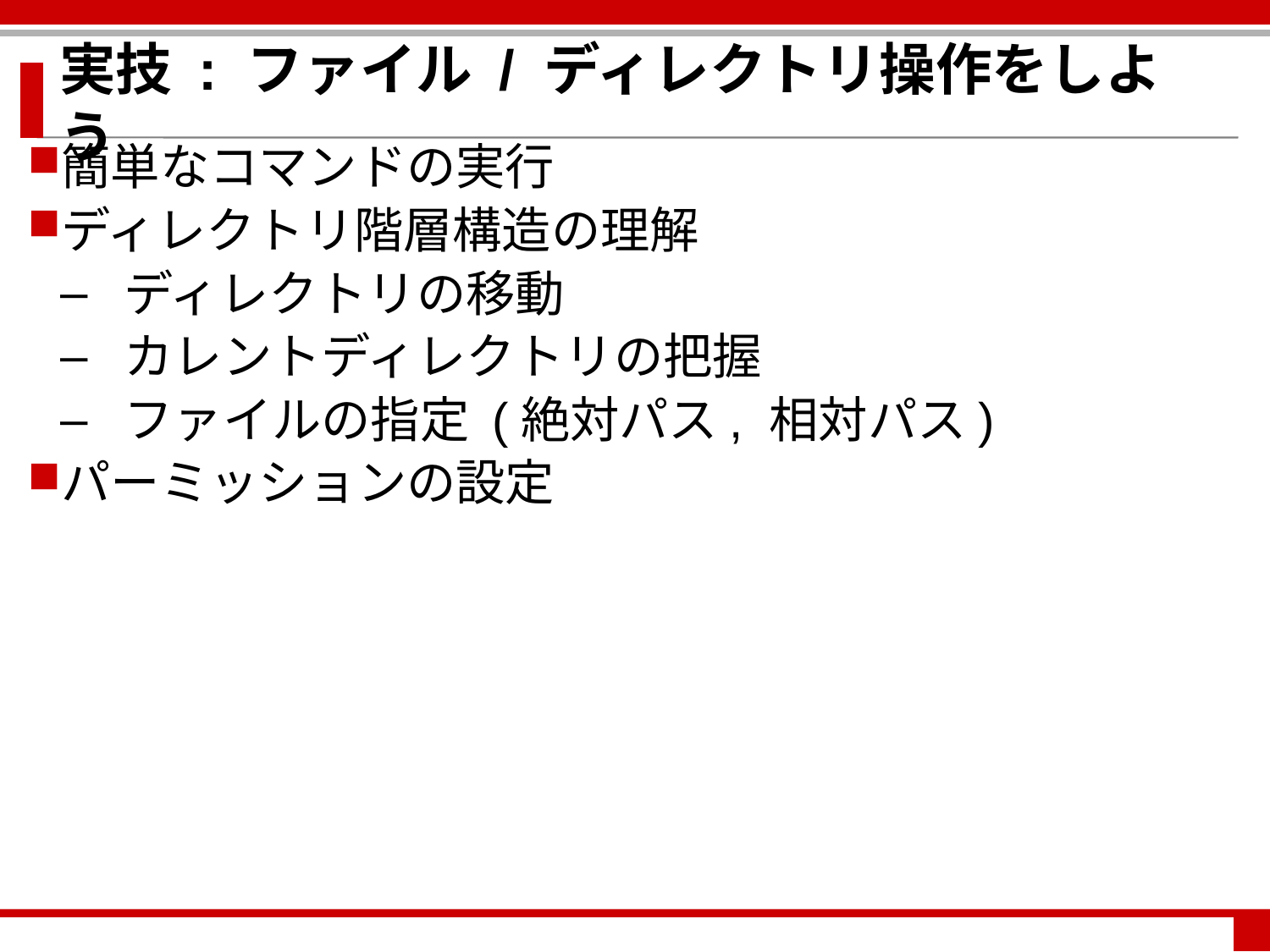

実技 : ファイル / ディレクトリ操作をしよう
簡単なコマンドの実行
ディレクトリ階層構造の理解
ディレクトリの移動
カレントディレクトリの把握
ファイルの指定 (絶対パス, 相対パス)
パーミッションの設定